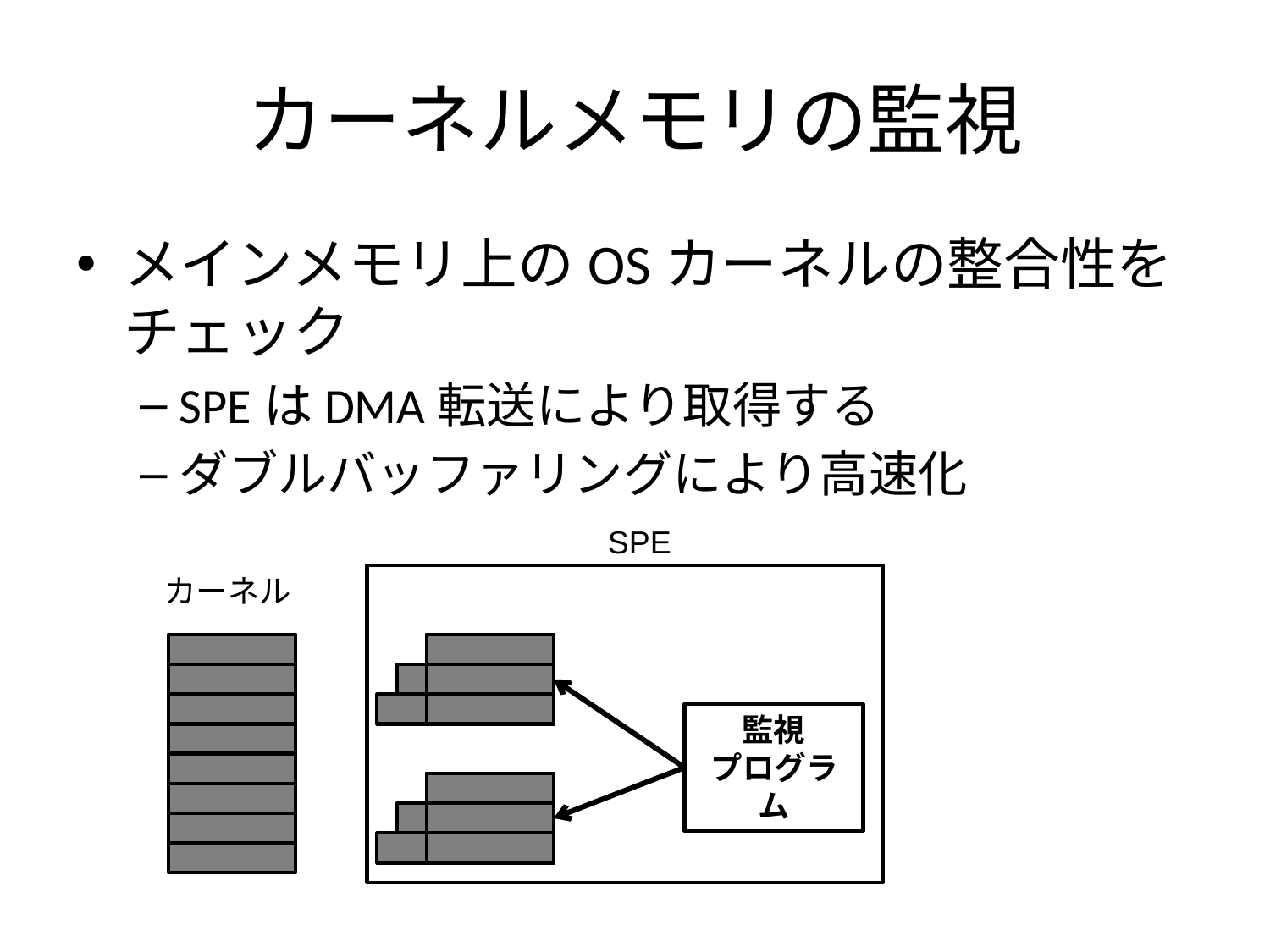

# カーネルメモリの監視
メインメモリ上のOSカーネルの整合性をチェック
SPEはDMA転送により取得する
ダブルバッファリングにより高速化

SPE
カーネル

LS

監視
プログラム